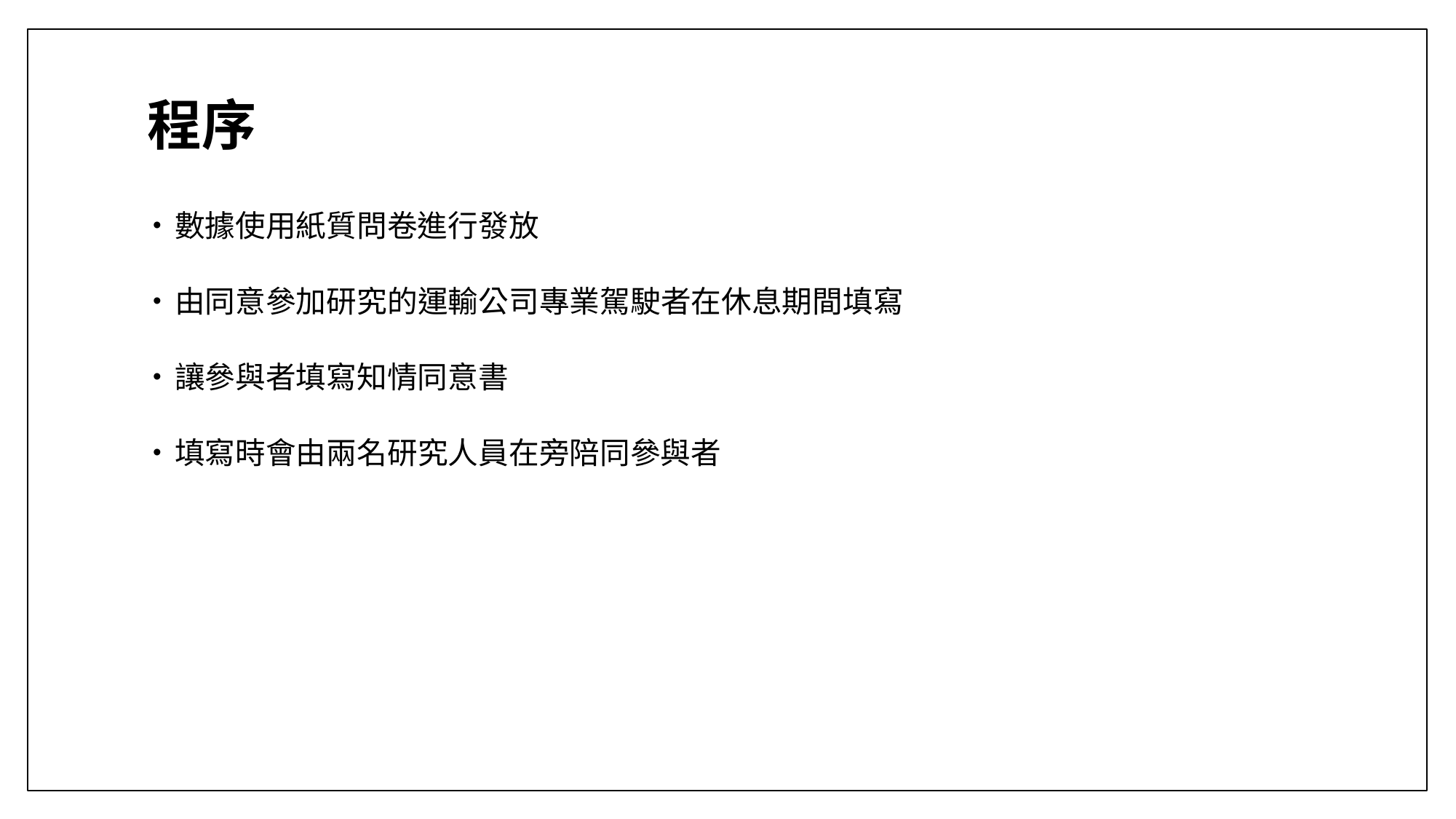

# 程序
數據使用紙質問卷進行發放
由同意參加研究的運輸公司專業駕駛者在休息期間填寫
讓參與者填寫知情同意書
填寫時會由兩名研究人員在旁陪同參與者